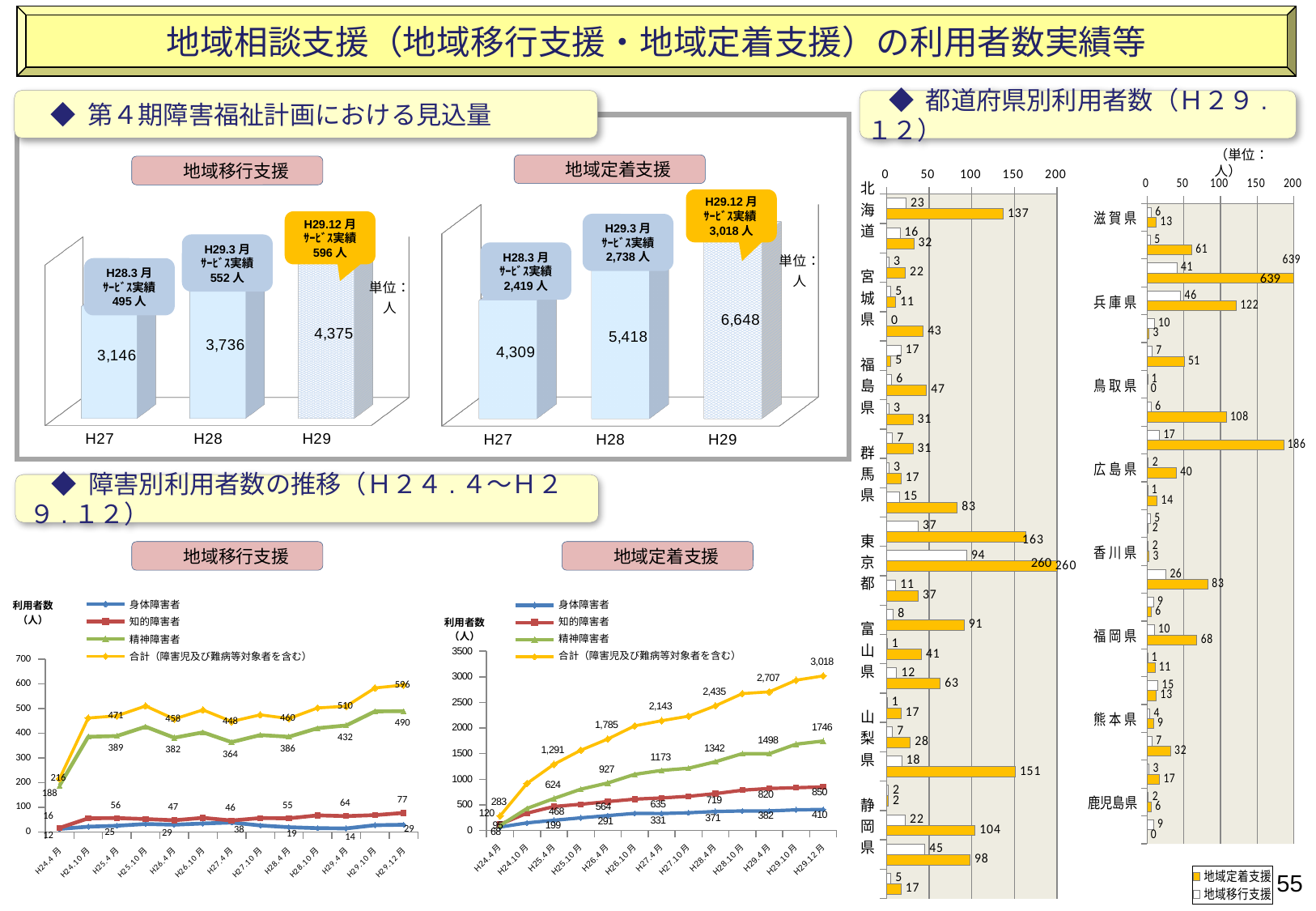

地域相談支援（地域移行支援・地域定着支援）の利用者数実績等
◆ 第４期障害福祉計画における見込量
◆ 都道府県別利用者数（Ｈ２９.１２）

（単位：人）
　地域定着支援
　地域移行支援

### Chart

| Category | 地域移行支援 | 地域定着支援 |
|---|---|---|
| 北 海 道 | 23.0 | 137.0 |
| 青 森 県 | 16.0 | 32.0 |
| 岩 手 県 | 3.0 | 22.0 |
| 宮 城 県 | 5.0 | 11.0 |
| 秋 田 県 | 0.0 | 43.0 |
| 山 形 県 | 17.0 | 5.0 |
| 福 島 県 | 6.0 | 47.0 |
| 茨 城 県 | 3.0 | 31.0 |
| 栃 木 県 | 7.0 | 31.0 |
| 群 馬 県 | 3.0 | 17.0 |
| 埼 玉 県 | 15.0 | 83.0 |
| 千 葉 県 | 37.0 | 163.0 |
| 東 京 都 | 94.0 | 260.0 |
| 神奈川県 | 11.0 | 37.0 |
| 新 潟 県 | 8.0 | 91.0 |
| 富 山 県 | 1.0 | 41.0 |
| 石 川 県 | 12.0 | 63.0 |
| 福 井 県 | 1.0 | 17.0 |
| 山 梨 県 | 7.0 | 28.0 |
| 長 野 県 | 18.0 | 151.0 |
| 岐 阜 県 | 2.0 | 2.0 |
| 静 岡 県 | 22.0 | 104.0 |
| 愛 知 県 | 45.0 | 98.0 |
| 三 重 県 | 5.0 | 17.0 |
260

### Chart

| Category | 地域移行支援 | 地域定着支援 |
|---|---|---|
| 滋 賀 県 | 6.0 | 13.0 |
| 京 都 府 | 5.0 | 61.0 |
| 大 阪 府 | 41.0 | 639.0 |
| 兵 庫 県 | 46.0 | 122.0 |
| 奈 良 県 | 10.0 | 3.0 |
| 和歌山県 | 7.0 | 51.0 |
| 鳥 取 県 | 1.0 | 0.0 |
| 島 根 県 | 6.0 | 108.0 |
| 岡 山 県 | 17.0 | 186.0 |
| 広 島 県 | 2.0 | 40.0 |
| 山 口 県 | 1.0 | 14.0 |
| 徳 島 県 | 5.0 | 2.0 |
| 香 川 県 | 2.0 | 3.0 |
| 愛 媛 県 | 26.0 | 83.0 |
| 高 知 県 | 9.0 | 6.0 |
| 福 岡 県 | 10.0 | 68.0 |
| 佐 賀 県 | 1.0 | 11.0 |
| 長 崎 県 | 15.0 | 13.0 |
| 熊 本 県 | 4.0 | 9.0 |
| 大 分 県 | 7.0 | 32.0 |
| 宮 崎 県 | 3.0 | 17.0 |
| 鹿児島県 | 2.0 | 6.0 |
| 沖 縄 県 | 9.0 | 0.0 |
639

[unsupported chart]

H29.12月
ｻｰﾋﾞｽ実績3,018人

[unsupported chart]

H29.12月
ｻｰﾋﾞｽ実績
596人
H29.3月
ｻｰﾋﾞｽ実績
2,738人
H29.3月
ｻｰﾋﾞｽ実績
552人
H28.3月
ｻｰﾋﾞｽ実績
2,419人
H28.3月
ｻｰﾋﾞｽ実績
495人
◆ 障害別利用者数の推移（Ｈ２４.４～Ｈ２９.１２）
　地域移行支援
　地域定着支援

### Chart

| Category | 身体障害者 | 知的障害者 | 精神障害者 | 合計（障害児及び難病等対象者を含む） |
|---|---|---|---|---|
| H24.4月 | 68.0 | 120.0 | 95.0 | 283.0 |
| H24.10月 | 149.0 | 338.0 | 430.0 | 918.0 |
| H25.4月 | 199.0 | 468.0 | 624.0 | 1291.0 |
| H25.10月 | 247.0 | 512.0 | 806.0 | 1567.0 |
| H26.4月 | 291.0 | 564.0 | 927.0 | 1785.0 |
| H26.10月 | 334.0 | 612.0 | 1095.0 | 2044.0 |
| H27.4月 | 331.0 | 635.0 | 1173.0 | 2143.0 |
| H27.10月 | 346.0 | 667.0 | 1215.0 | 2232.0 |
| H28.4月 | 371.0 | 719.0 | 1342.0 | 2435.0 |
| H28.10月 | 381.0 | 786.0 | 1500.0 | 2673.0 |
| H29.4月 | 382.0 | 820.0 | 1498.0 | 2707.0 |
| H29.10月 | 403.0 | 835.0 | 1685.0 | 2935.0 |
| H29.12月 | 410.0 | 850.0 | 1746.0 | 3018.0 |

### Chart

| Category | 身体障害者 | 知的障害者 | 精神障害者 | 合計（障害児及び難病等対象者を含む） |
|---|---|---|---|---|
| H24.4月 | 12.0 | 16.0 | 188.0 | 216.0 |
| H24.10月 | 21.0 | 55.0 | 386.0 | 462.0 |
| H25.4月 | 25.0 | 56.0 | 389.0 | 471.0 |
| H25.10月 | 32.0 | 52.0 | 427.0 | 511.0 |
| H26.4月 | 29.0 | 47.0 | 382.0 | 458.0 |
| H26.10月 | 34.0 | 57.0 | 404.0 | 495.0 |
| H27.4月 | 38.0 | 46.0 | 364.0 | 448.0 |
| H27.10月 | 26.0 | 56.0 | 393.0 | 475.0 |
| H28.4月 | 19.0 | 55.0 | 386.0 | 460.0 |
| H28.10月 | 15.0 | 67.0 | 421.0 | 503.0 |
| H29.4月 | 14.0 | 64.0 | 432.0 | 510.0 |
| H29.10月 | 27.0 | 68.0 | 489.0 | 584.0 |
| H29.12月 | 29.0 | 77.0 | 490.0 | 596.0 |
55